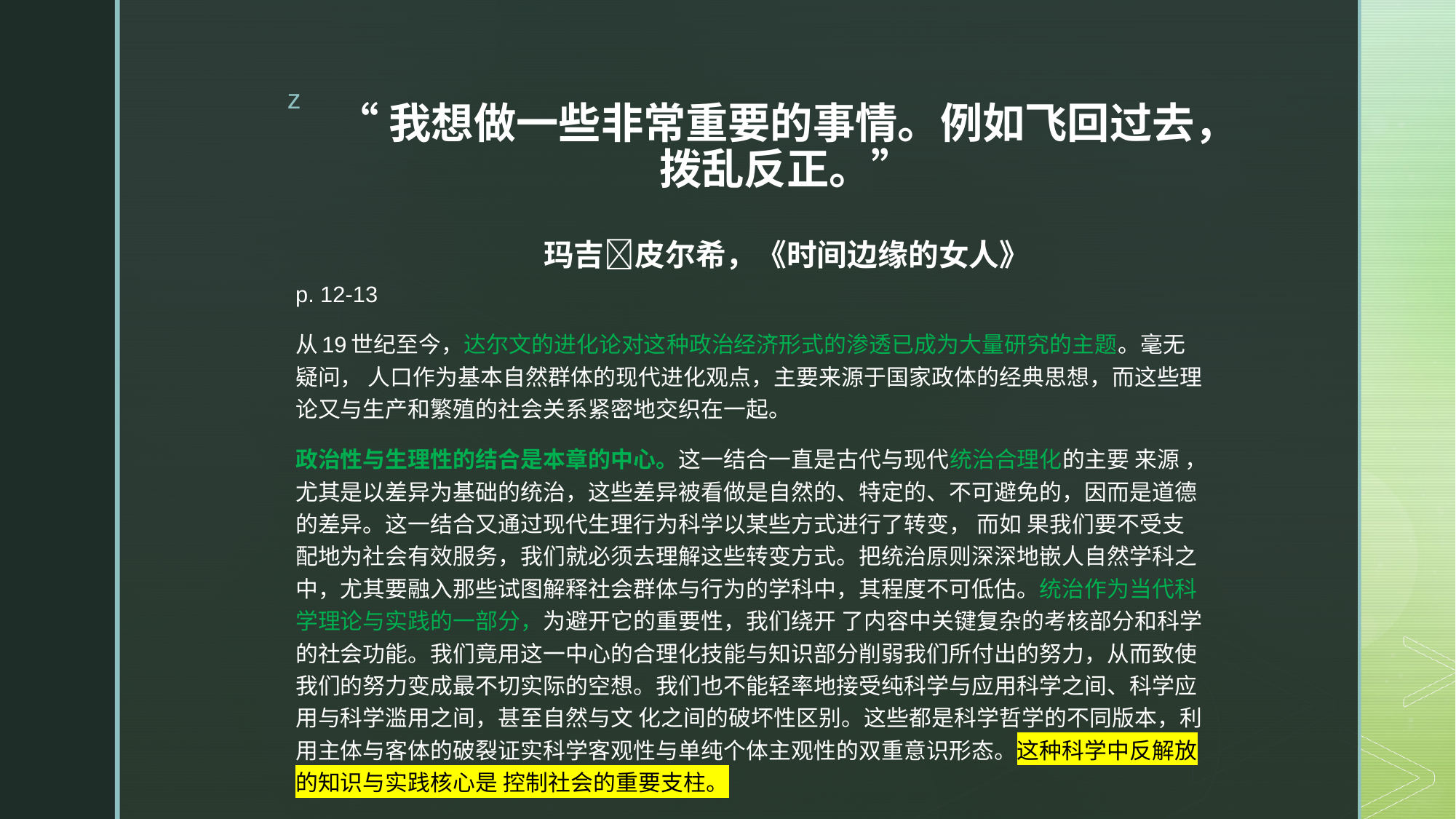

# “我想做一些非常重要的事情。例如飞回过去，拨乱反正。” 玛吉•皮尔希，《时间边缘的女人》
p. 12-13
从19世纪至今，达尔文的进化论对这种政治经济形式的渗透已成为大量研究的主题。毫无疑问， 人口作为基本自然群体的现代进化观点，主要来源于国家政体的经典思想，而这些理论又与生产和繁殖的社会关系紧密地交织在一起。
政治性与生理性的结合是本章的中心。这一结合一直是古代与现代统治合理化的主要 来源 ，尤其是以差异为基础的统治，这些差异被看做是自然的、特定的、不可避免的，因而是道德的差异。这一结合又通过现代生理行为科学以某些方式进行了转变， 而如 果我们要不受支配地为社会有效服务，我们就必须去理解这些转变方式。把统治原则深深地嵌人自然学科之中，尤其要融入那些试图解释社会群体与行为的学科中，其程度不可低估。统治作为当代科学理论与实践的一部分，为避开它的重要性，我们绕开 了内容中关键复杂的考核部分和科学的社会功能。我们竟用这一中心的合理化技能与知识部分削弱我们所付出的努力，从而致使我们的努力变成最不切实际的空想。我们也不能轻率地接受纯科学与应用科学之间、科学应用与科学滥用之间，甚至自然与文 化之间的破坏性区别。这些都是科学哲学的不同版本，利用主体与客体的破裂证实科学客观性与单纯个体主观性的双重意识形态。这种科学中反解放的知识与实践核心是 控制社会的重要支柱。